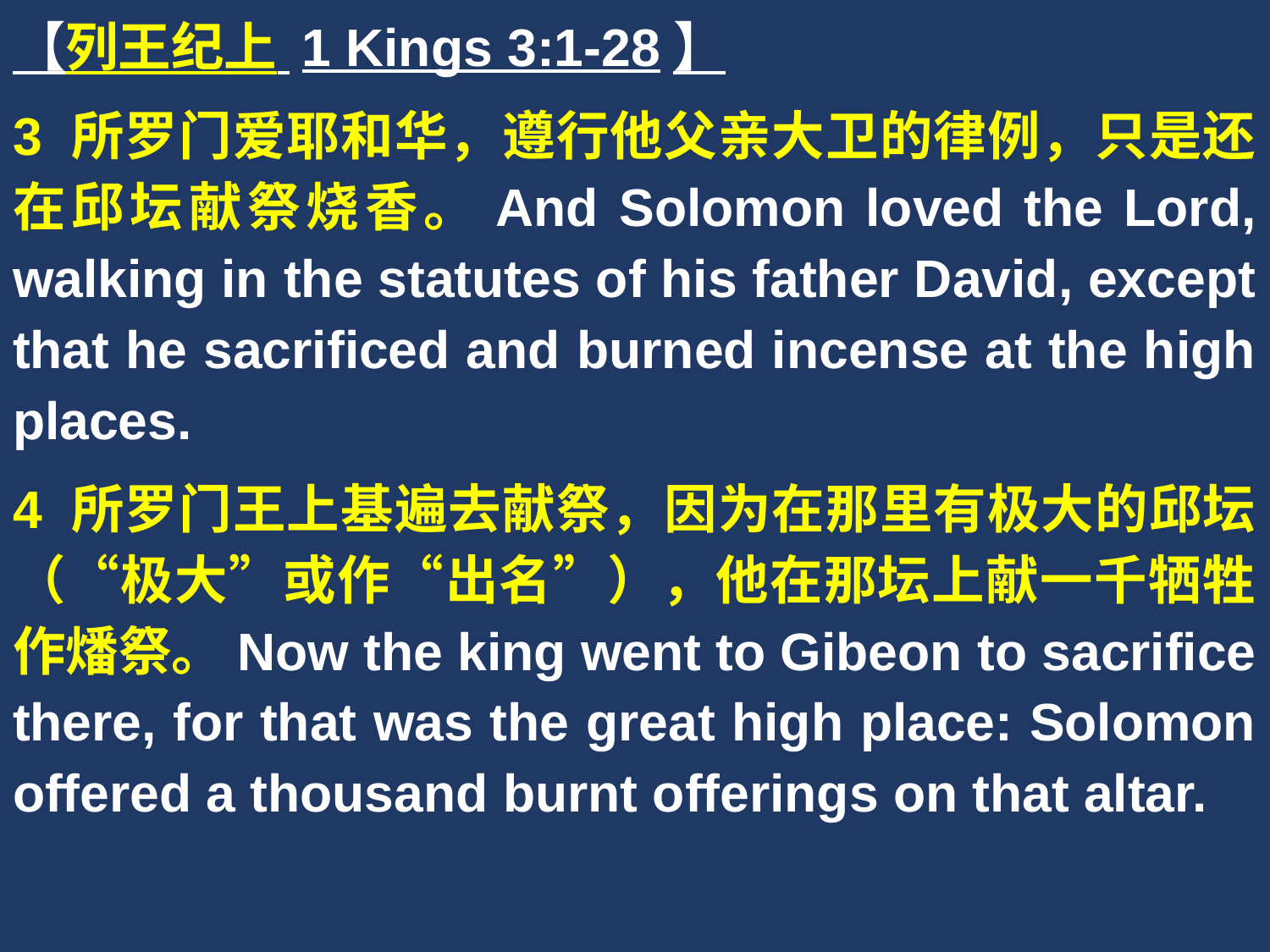

【列王纪上 1 Kings 3:1-28】
3 所罗门爱耶和华，遵行他父亲大卫的律例，只是还在邱坛献祭烧香。And Solomon loved the Lord, walking in the statutes of his father David, except that he sacrificed and burned incense at the high places.
4 所罗门王上基遍去献祭，因为在那里有极大的邱坛（“极大”或作“出名”），他在那坛上献一千牺牲作燔祭。Now the king went to Gibeon to sacrifice there, for that was the great high place: Solomon offered a thousand burnt offerings on that altar.